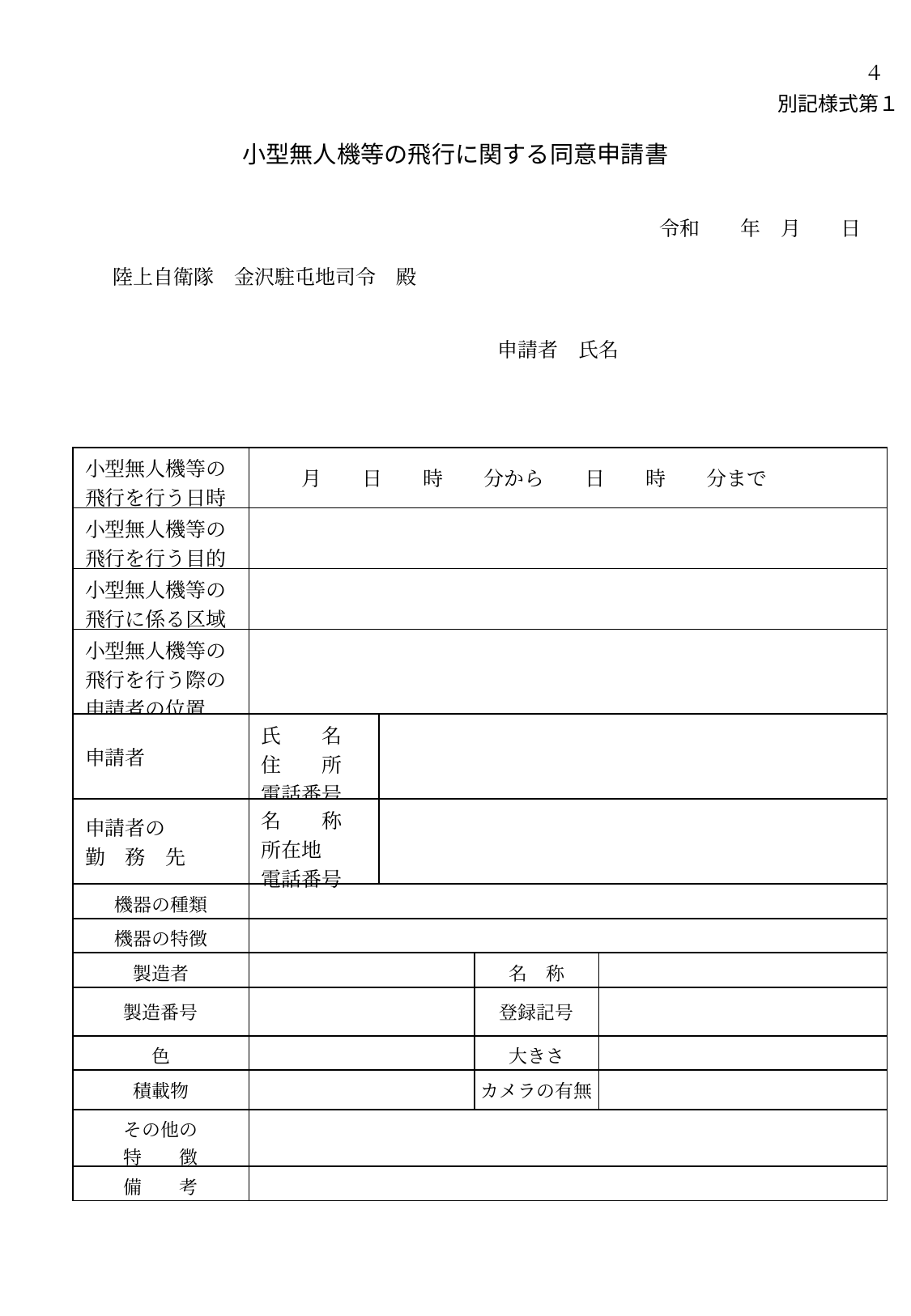

４
別記様式第１

小型無人機等の飛行に関する同意申請書

　　　　　　　　　　　　　　　　　　　　　　　　　　　　　　　　令和　　年　月　　日

　　　　　陸上自衛隊　金沢駐屯地司令　殿

　　　　　　　　　　　　　　　　　　　　　　　　申請者　氏名

| 小型無人機等の 飛行を行う日時 | 月　　日　　時　　分から　　日　　時　　分まで |  |  |  |
| --- | --- | --- | --- | --- |
| 小型無人機等の 飛行を行う目的 |  |  |  |  |
| 小型無人機等の 飛行に係る区域 |  |  |  |  |
| 小型無人機等の飛行を行う際の申請者の位置 |  |  |  |  |
| 申請者 | 氏　　名 住　　所 電話番号 |  |  |  |
| 申請者の 勤　務　先 | 名　　称 所在地 電話番号 |  |  |  |
| 機器の種類 |  |  |  |  |
| 機器の特徴 |  |  |  |  |
| 製造者 |  |  | 名　称 |  |
| 製造番号 |  |  | 登録記号 |  |
| 色 |  |  | 大きさ |  |
| 積載物 |  |  | カメラの有無 |  |
| その他の 特　　徴 |  |  |  |  |
| 備　　考 |  |  |  |  |